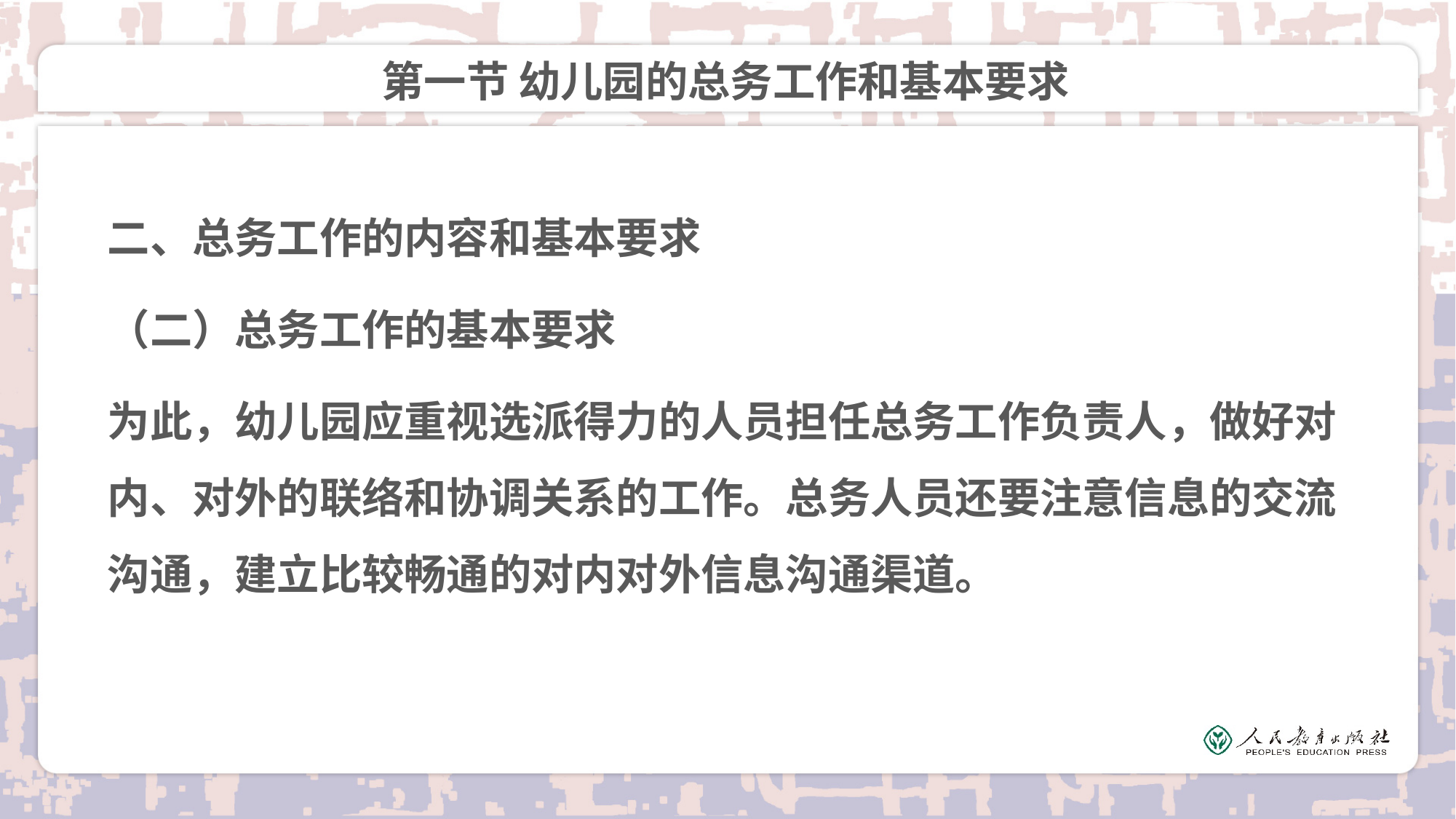

# 第一节 幼儿园的总务工作和基本要求
二、总务工作的内容和基本要求
（二）总务工作的基本要求
为此，幼儿园应重视选派得力的人员担任总务工作负责人，做好对内、对外的联络和协调关系的工作。总务人员还要注意信息的交流沟通，建立比较畅通的对内对外信息沟通渠道。